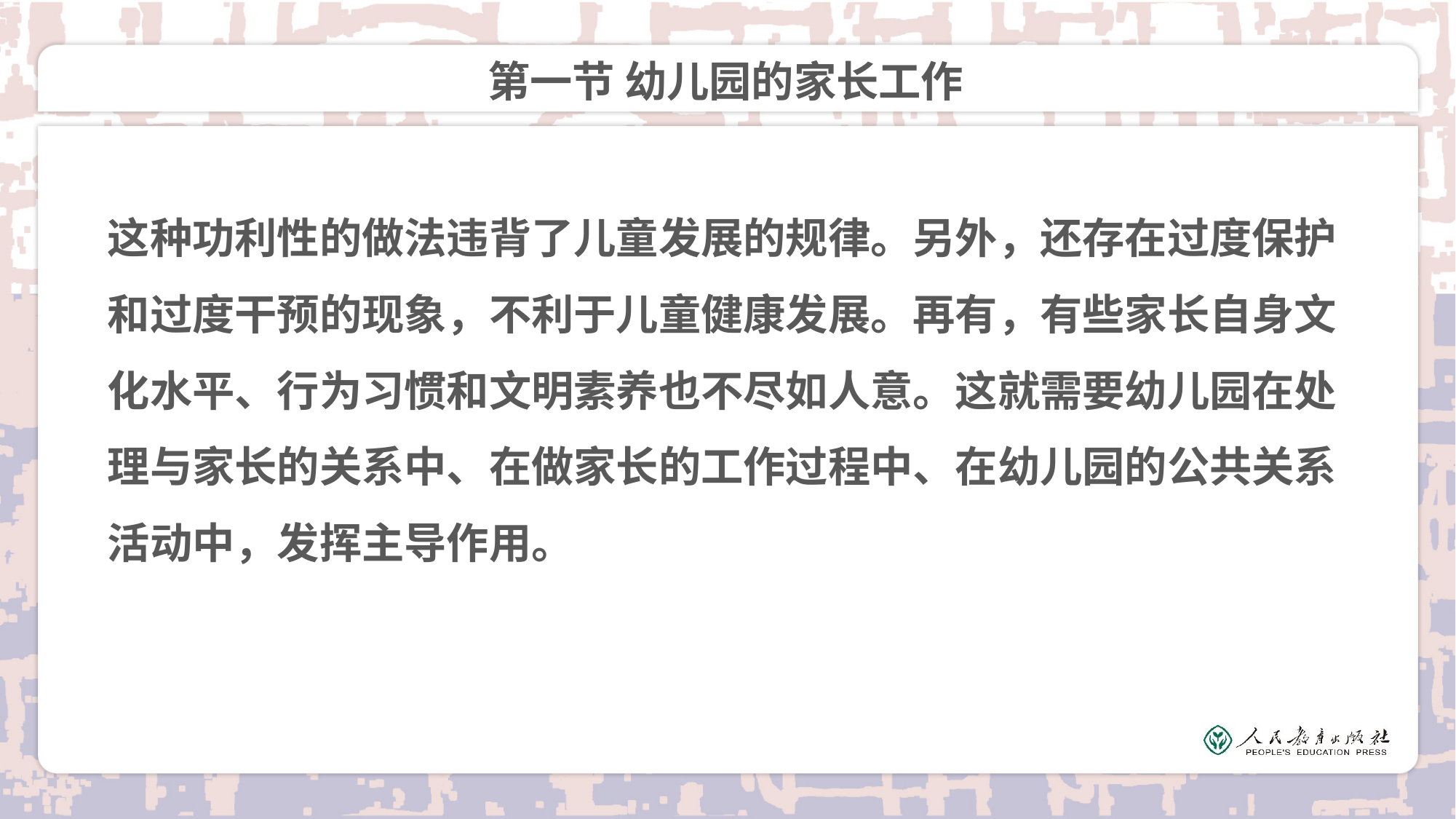

# 第一节 幼儿园的家长工作
这种功利性的做法违背了儿童发展的规律。另外，还存在过度保护和过度干预的现象，不利于儿童健康发展。再有，有些家长自身文化水平、行为习惯和文明素养也不尽如人意。这就需要幼儿园在处理与家长的关系中、在做家长的工作过程中、在幼儿园的公共关系活动中，发挥主导作用。